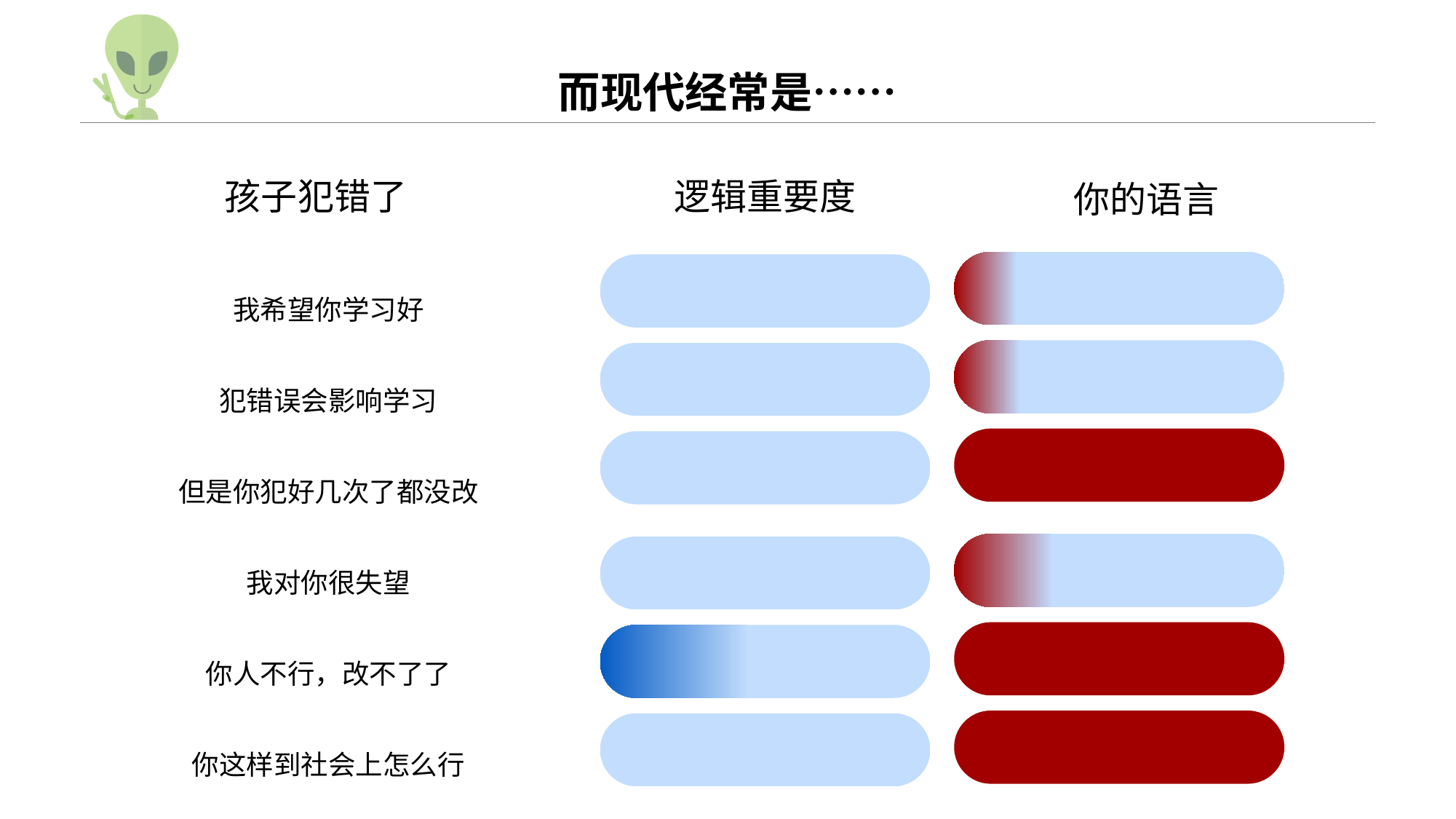

# 而现代经常是……
孩子犯错了
逻辑重要度
你的语言
我希望你学习好
犯错误会影响学习
但是你犯好几次了都没改
我对你很失望
你人不行，改不了了
你这样到社会上怎么行
19

20

100

88

70

53

30

100

100

51

45

58